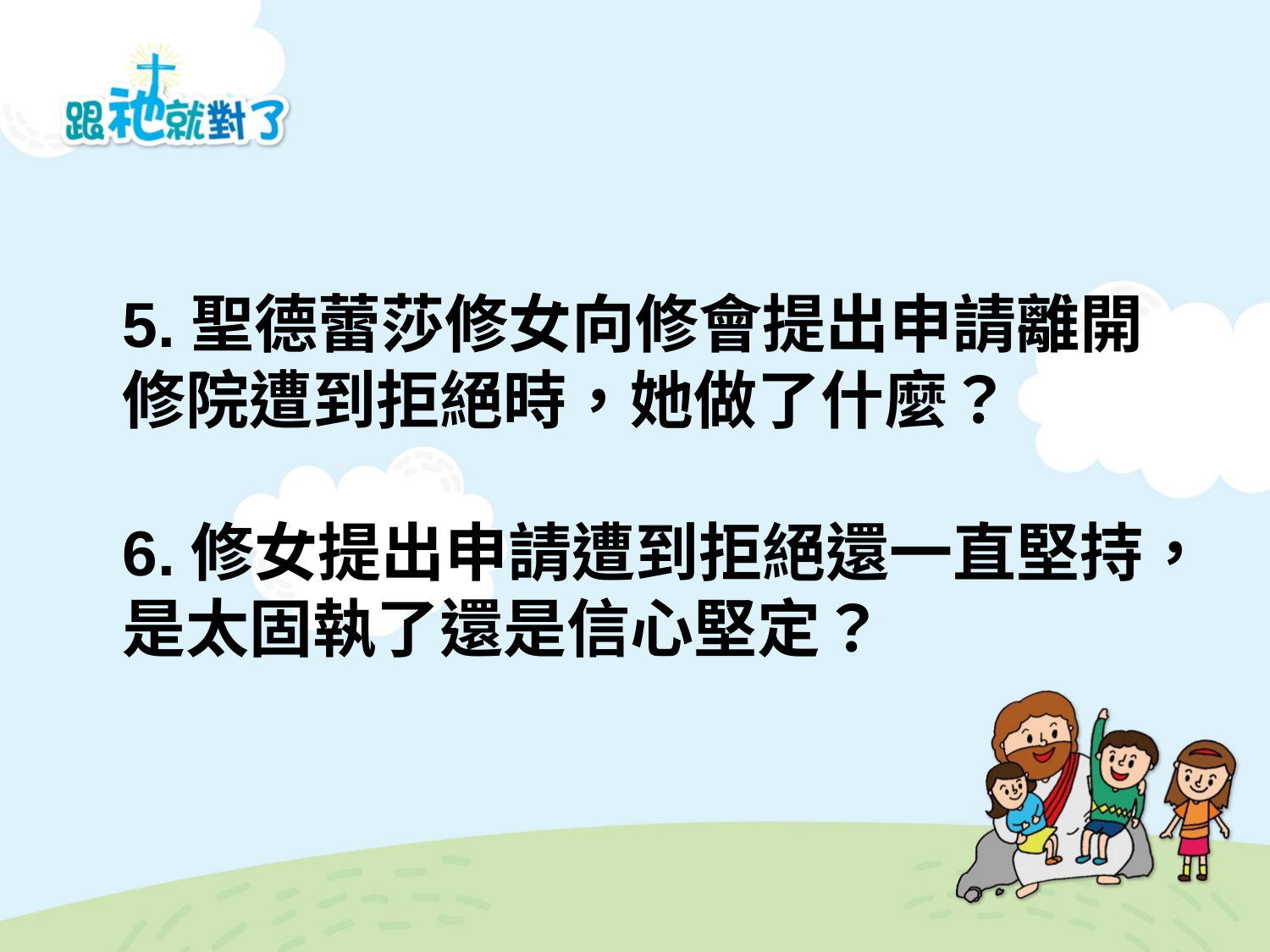

5.聖德蕾莎修女向修會提出申請離開修院遭到拒絕時，她做了什麼？

6.修女提出申請遭到拒絕還一直堅持，是太固執了還是信心堅定？